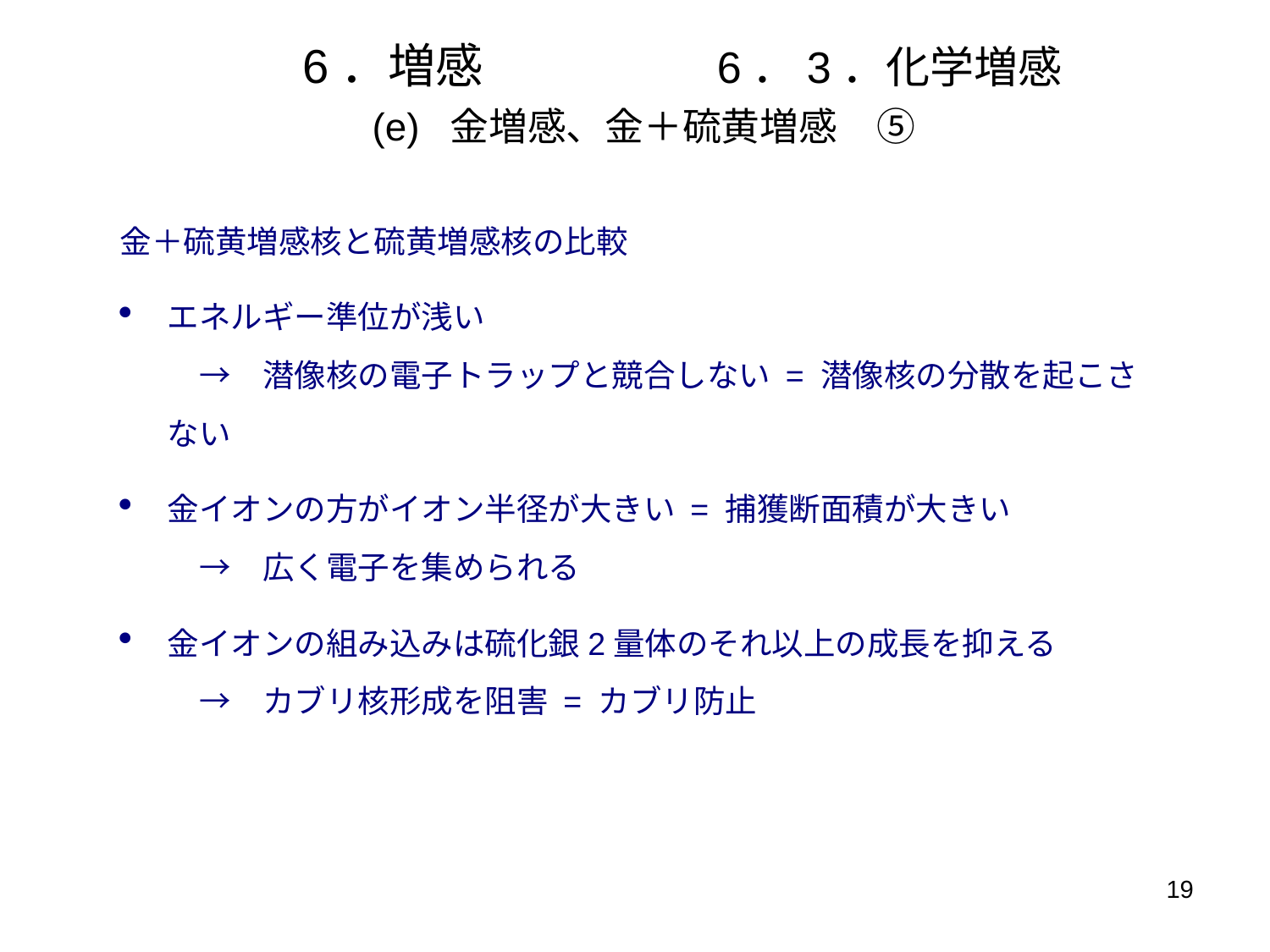

# 6．増感　　　　   6．3．化学増感 (e)  金増感、金＋硫黄増感　⑤
金＋硫黄増感核と硫黄増感核の比較
エネルギー準位が浅い
　→　潜像核の電子トラップと競合しない = 潜像核の分散を起こさない
金イオンの方がイオン半径が大きい = 捕獲断面積が大きい
　→　広く電子を集められる
金イオンの組み込みは硫化銀2量体のそれ以上の成長を抑える
　→　カブリ核形成を阻害 = カブリ防止

19